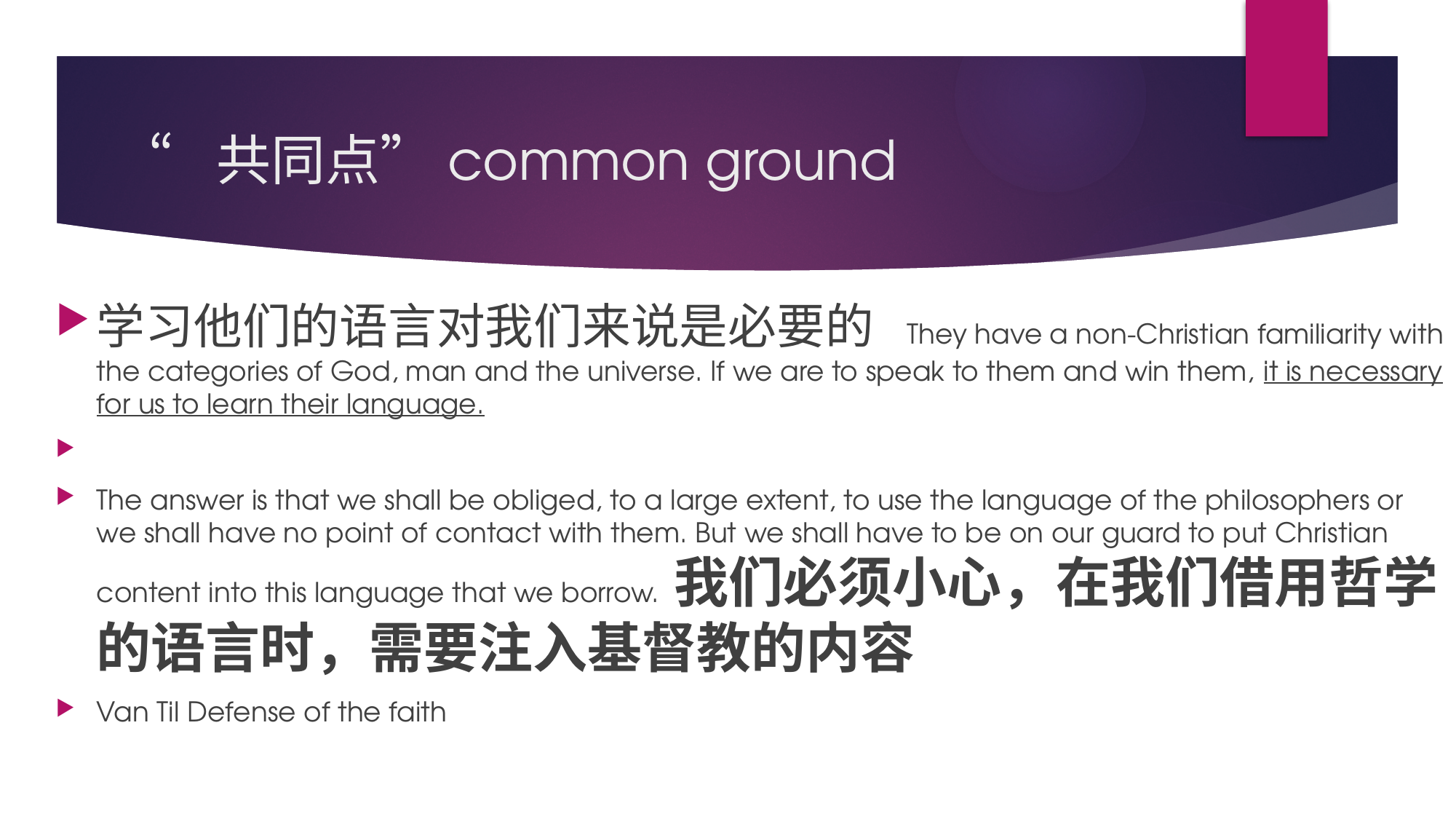

# “共同点”common ground
学习他们的语言对我们来说是必要的  They have a non-Christian familiarity with the categories of God, man and the universe. If we are to speak to them and win them, it is necessary for us to learn their language.

The answer is that we shall be obliged, to a large extent, to use the language of the philosophers or we shall have no point of contact with them. But we shall have to be on our guard to put Christian content into this language that we borrow. 我们必须小心，在我们借用哲学的语言时，需要注入基督教的内容
Van Til Defense of the faith